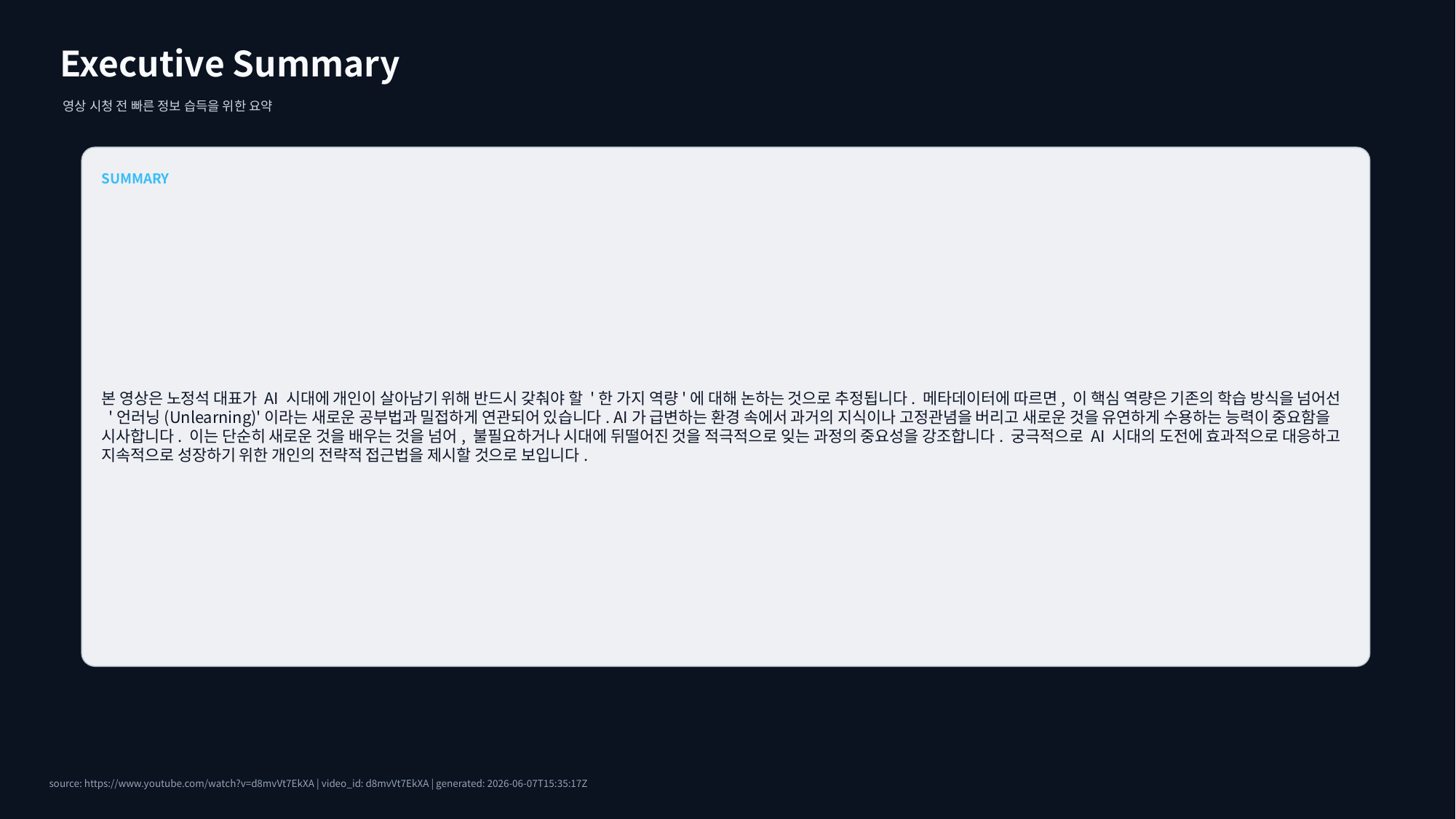

Executive Summary
영상 시청 전 빠른 정보 습득을 위한 요약

SUMMARY
본 영상은 노정석 대표가 AI 시대에 개인이 살아남기 위해 반드시 갖춰야 할 '한 가지 역량'에 대해 논하는 것으로 추정됩니다. 메타데이터에 따르면, 이 핵심 역량은 기존의 학습 방식을 넘어선 '언러닝(Unlearning)'이라는 새로운 공부법과 밀접하게 연관되어 있습니다. AI가 급변하는 환경 속에서 과거의 지식이나 고정관념을 버리고 새로운 것을 유연하게 수용하는 능력이 중요함을 시사합니다. 이는 단순히 새로운 것을 배우는 것을 넘어, 불필요하거나 시대에 뒤떨어진 것을 적극적으로 잊는 과정의 중요성을 강조합니다. 궁극적으로 AI 시대의 도전에 효과적으로 대응하고 지속적으로 성장하기 위한 개인의 전략적 접근법을 제시할 것으로 보입니다.
source: https://www.youtube.com/watch?v=d8mvVt7EkXA | video_id: d8mvVt7EkXA | generated: 2026-06-07T15:35:17Z